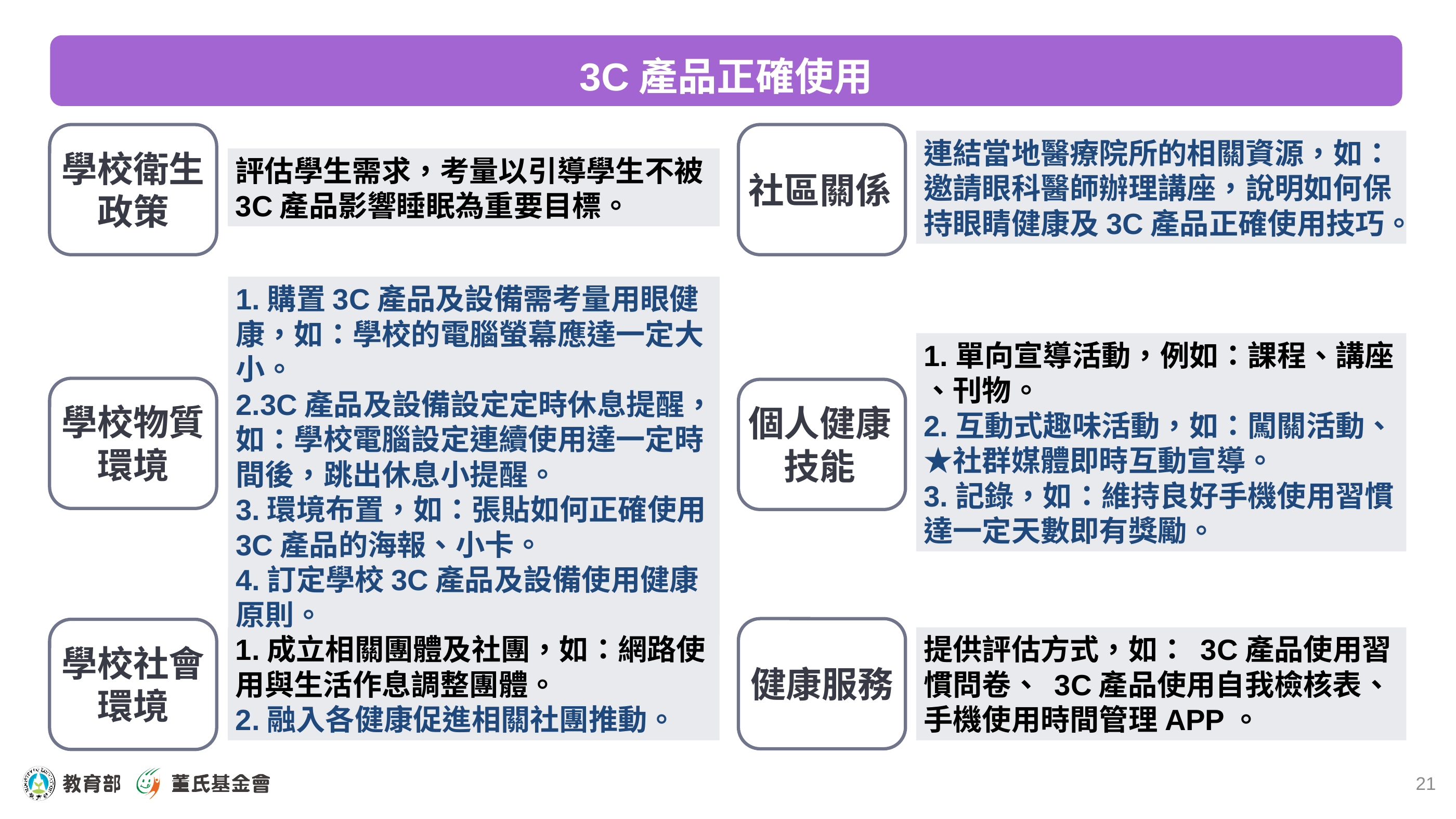

3C產品正確使用

學校衛生政策

學校物質環境

學校社會環境

社區關係

個人健康技能

健康服務
連結當地醫療院所的相關資源，如：邀請眼科醫師辦理講座，說明如何保持眼睛健康及3C產品正確使用技巧。
評估學生需求，考量以引導學生不被3C產品影響睡眠為重要目標。
1.購置3C產品及設備需考量用眼健康，如：學校的電腦螢幕應達一定大小。
2.3C產品及設備設定定時休息提醒，如：學校電腦設定連續使用達一定時間後，跳出休息小提醒。
3.環境布置，如：張貼如何正確使用3C產品的海報、小卡。
4.訂定學校3C產品及設備使用健康原則。
1.單向宣導活動，例如：課程、講座
、刊物。
2.互動式趣味活動，如：闖關活動、★社群媒體即時互動宣導。
3.記錄，如：維持良好手機使用習慣達一定天數即有獎勵。
1.成立相關團體及社團，如：網路使用與生活作息調整團體。
2.融入各健康促進相關社團推動。
提供評估方式，如： 3C產品使用習慣問卷、 3C產品使用自我檢核表、手機使用時間管理APP。
21